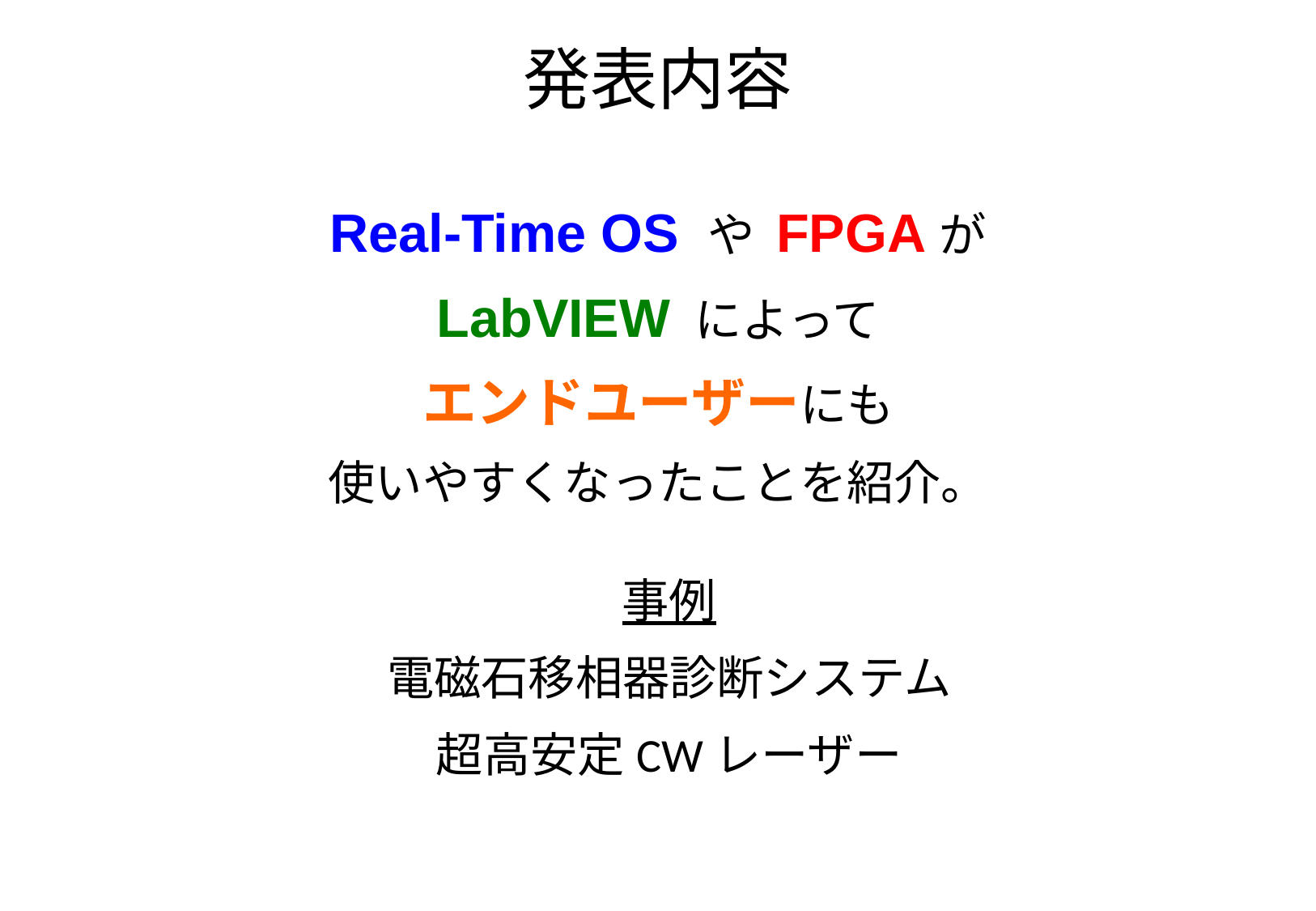

# 発表内容
Real-Time OS や FPGAが
LabVIEW によって
エンドユーザーにも
使いやすくなったことを紹介。
事例
電磁石移相器診断システム
超高安定CWレーザー